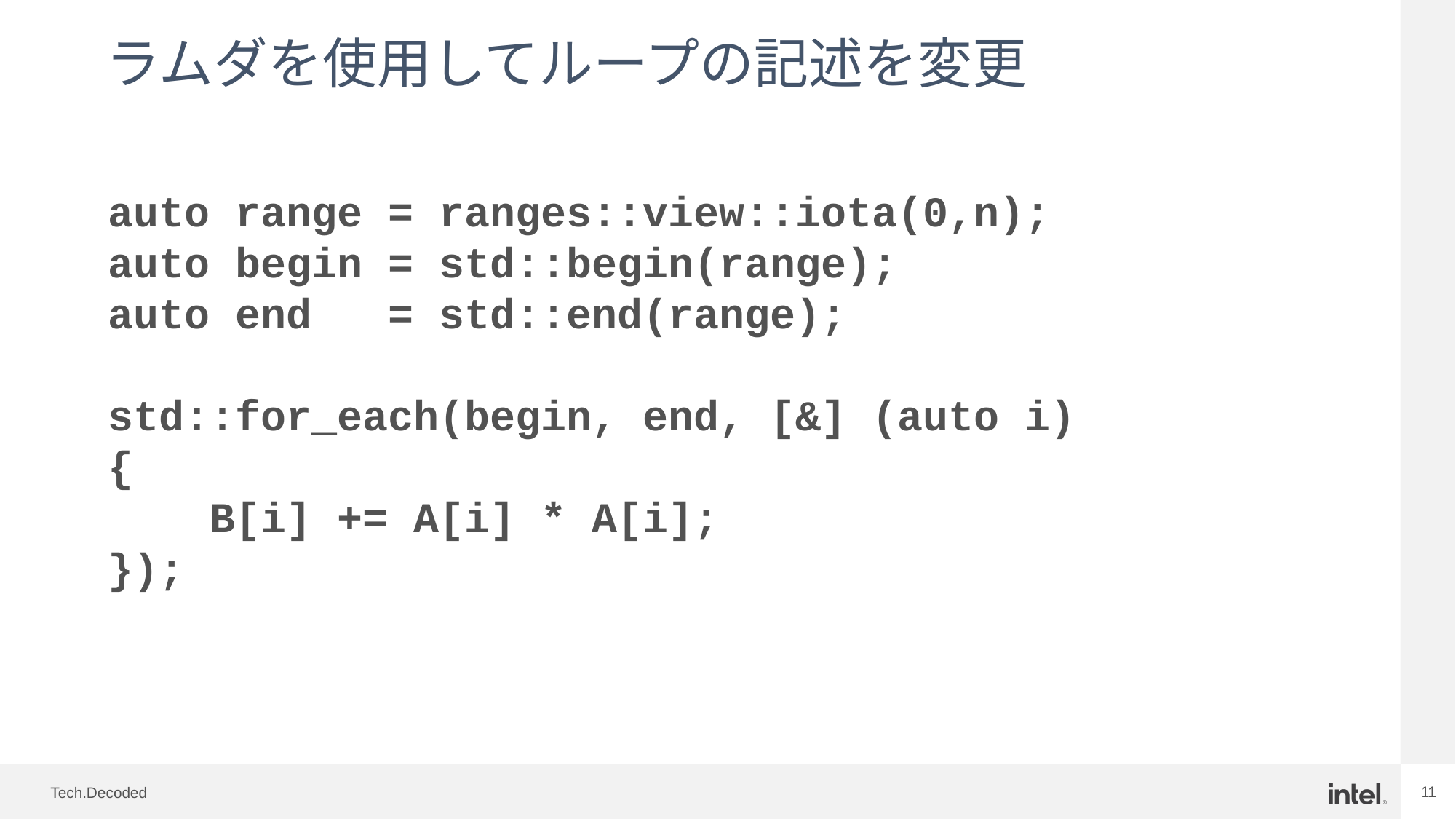

ラムダを使用してループの記述を変更
auto range = ranges::view::iota(0,n);
auto begin = std::begin(range);
auto end   = std::end(range);

std::for_each(begin, end, [&] (auto i)
{
    B[i] += A[i] * A[i];
});